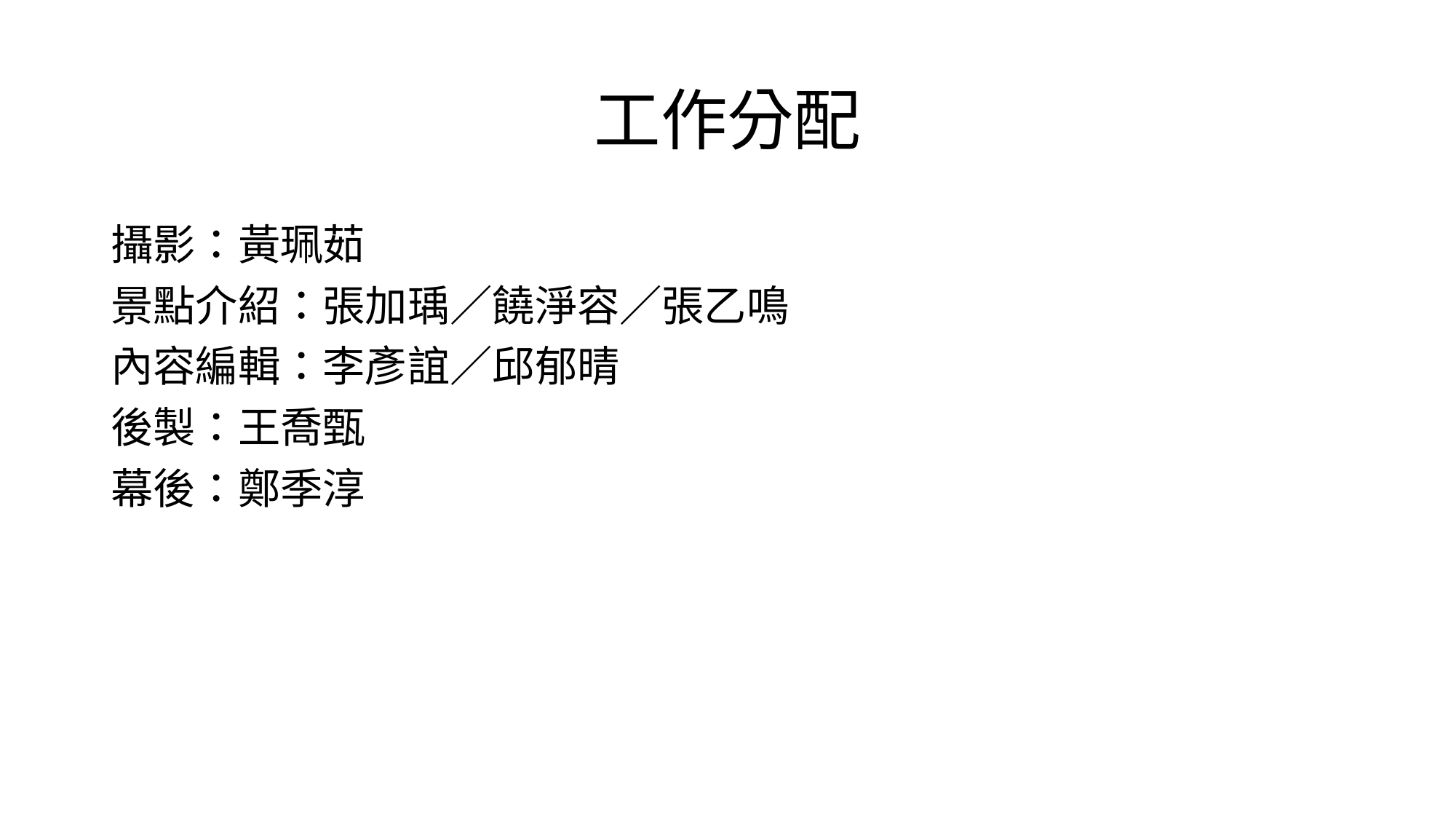

# 工作分配
攝影：黃珮茹
景點介紹：張加瑀／饒淨容／張乙鳴
內容編輯：李彥誼／邱郁晴
後製：王喬甄
幕後：鄭季淳